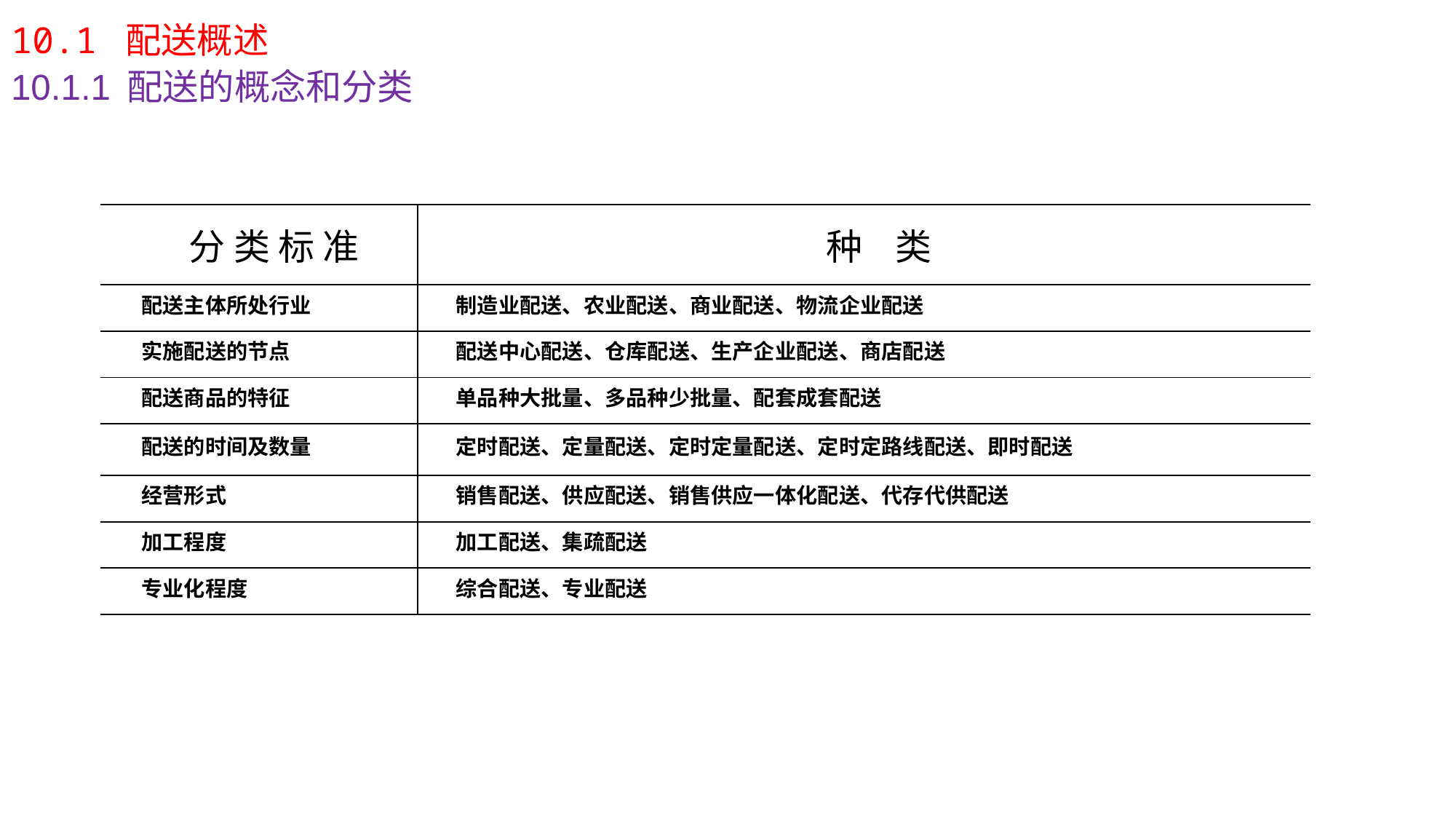

# 10.1 配送概述 10.1.1 配送的概念和分类
| 分 类 标 准 | 种 类 |
| --- | --- |
| 配送主体所处行业 | 制造业配送、农业配送、商业配送、物流企业配送 |
| 实施配送的节点 | 配送中心配送、仓库配送、生产企业配送、商店配送 |
| 配送商品的特征 | 单品种大批量、多品种少批量、配套成套配送 |
| 配送的时间及数量 | 定时配送、定量配送、定时定量配送、定时定路线配送、即时配送 |
| 经营形式 | 销售配送、供应配送、销售供应一体化配送、代存代供配送 |
| 加工程度 | 加工配送、集疏配送 |
| 专业化程度 | 综合配送、专业配送 |